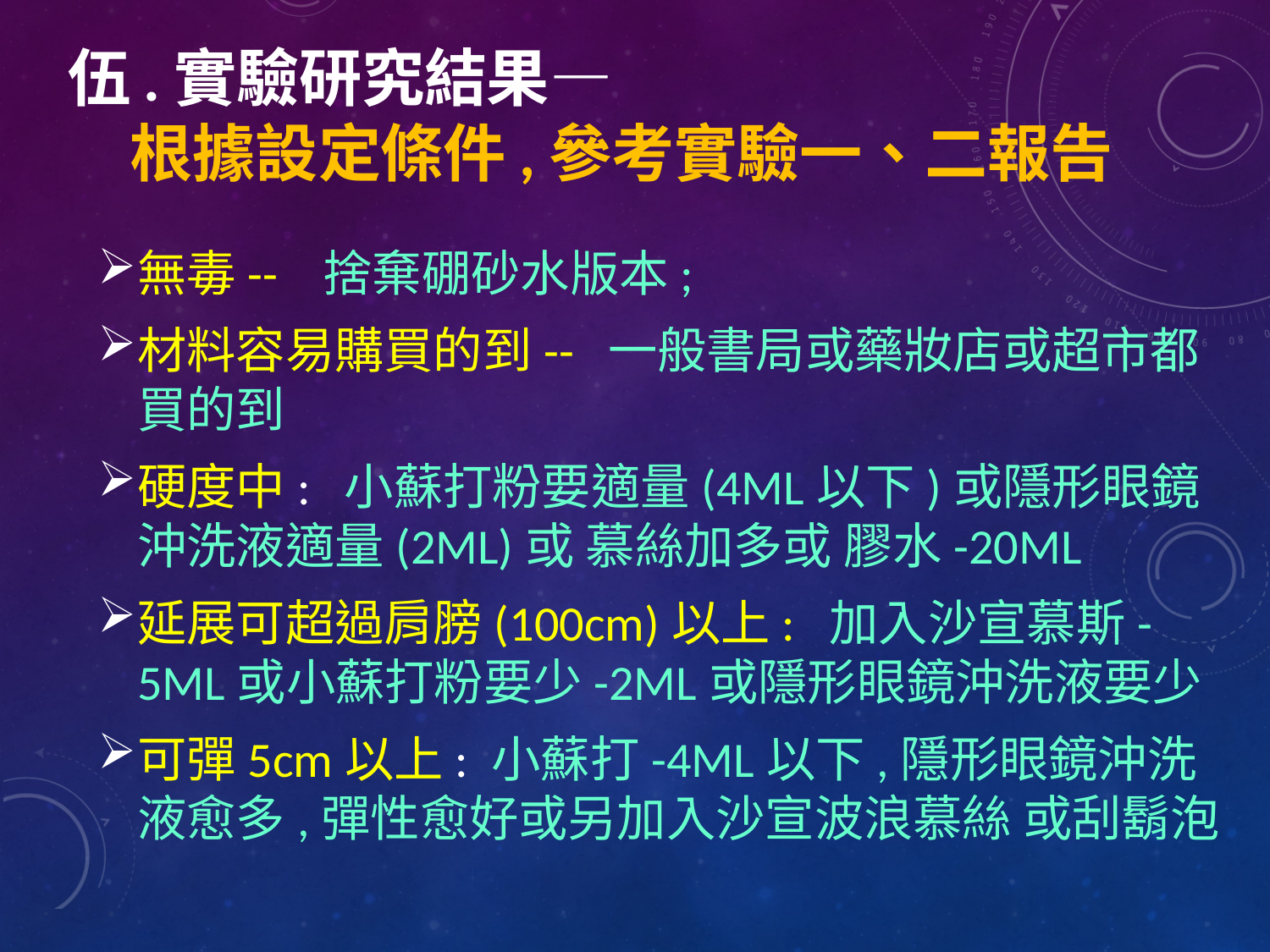

# 伍.實驗研究結果— 　根據設定條件,參考實驗一、二報告
無毒--   捨棄硼砂水版本;
材料容易購買的到--  一般書局或藥妝店或超市都買的到
硬度中:  小蘇打粉要適量(4ML以下)或隱形眼鏡沖洗液適量(2ML)或 慕絲加多或 膠水-20ML
延展可超過肩膀(100cm)以上:  加入沙宣慕斯-5ML或小蘇打粉要少-2ML或隱形眼鏡沖洗液要少
可彈5cm以上: 小蘇打-4ML以下,隱形眼鏡沖洗液愈多,彈性愈好或另加入沙宣波浪慕絲 或刮鬍泡